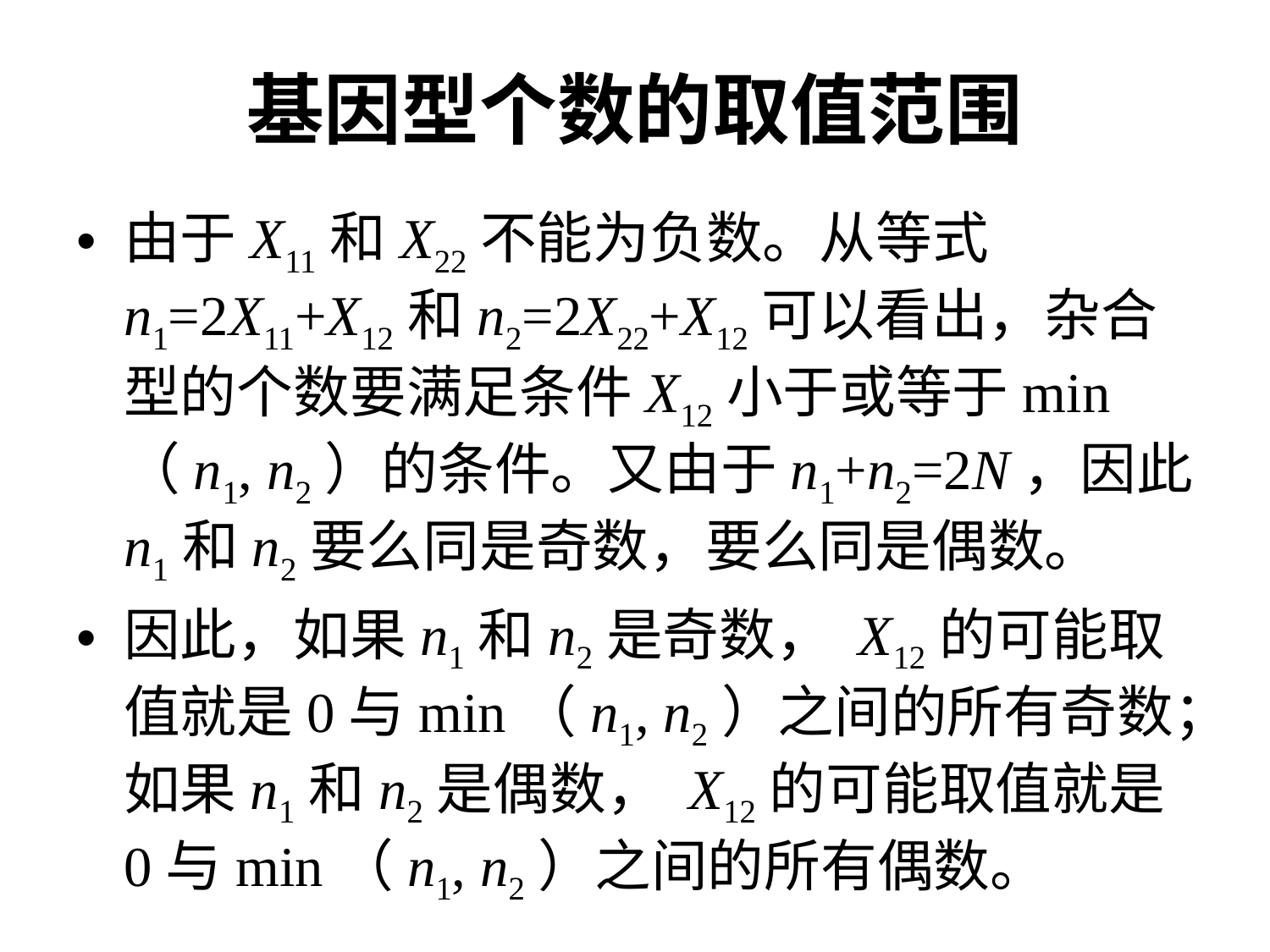

# 基因型个数的取值范围
由于X11和X22不能为负数。从等式n1=2X11+X12和n2=2X22+X12可以看出，杂合型的个数要满足条件X12小于或等于min（n1, n2）的条件。又由于n1+n2=2N，因此n1和n2要么同是奇数，要么同是偶数。
因此，如果n1和n2是奇数， X12的可能取值就是0与min（n1, n2）之间的所有奇数；如果n1和n2是偶数， X12的可能取值就是0与min（n1, n2）之间的所有偶数。